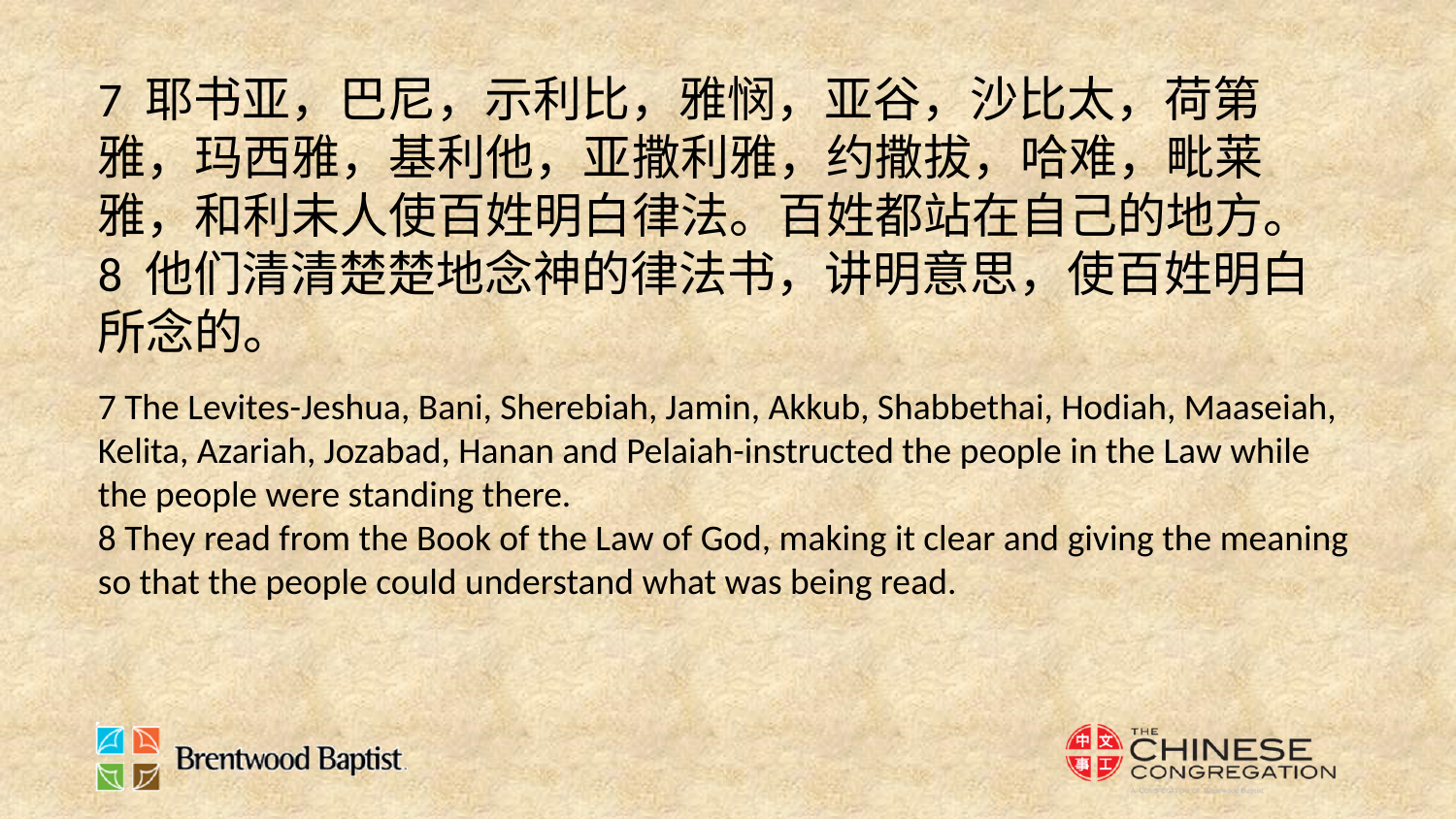

7 耶书亚，巴尼，示利比，雅悯，亚谷，沙比太，荷第雅，玛西雅，基利他，亚撒利雅，约撒拔，哈难，毗莱雅，和利未人使百姓明白律法。百姓都站在自己的地方。
8 他们清清楚楚地念神的律法书，讲明意思，使百姓明白所念的。

7 The Levites-Jeshua, Bani, Sherebiah, Jamin, Akkub, Shabbethai, Hodiah, Maaseiah, Kelita, Azariah, Jozabad, Hanan and Pelaiah-instructed the people in the Law while the people were standing there.
8 They read from the Book of the Law of God, making it clear and giving the meaning so that the people could understand what was being read.